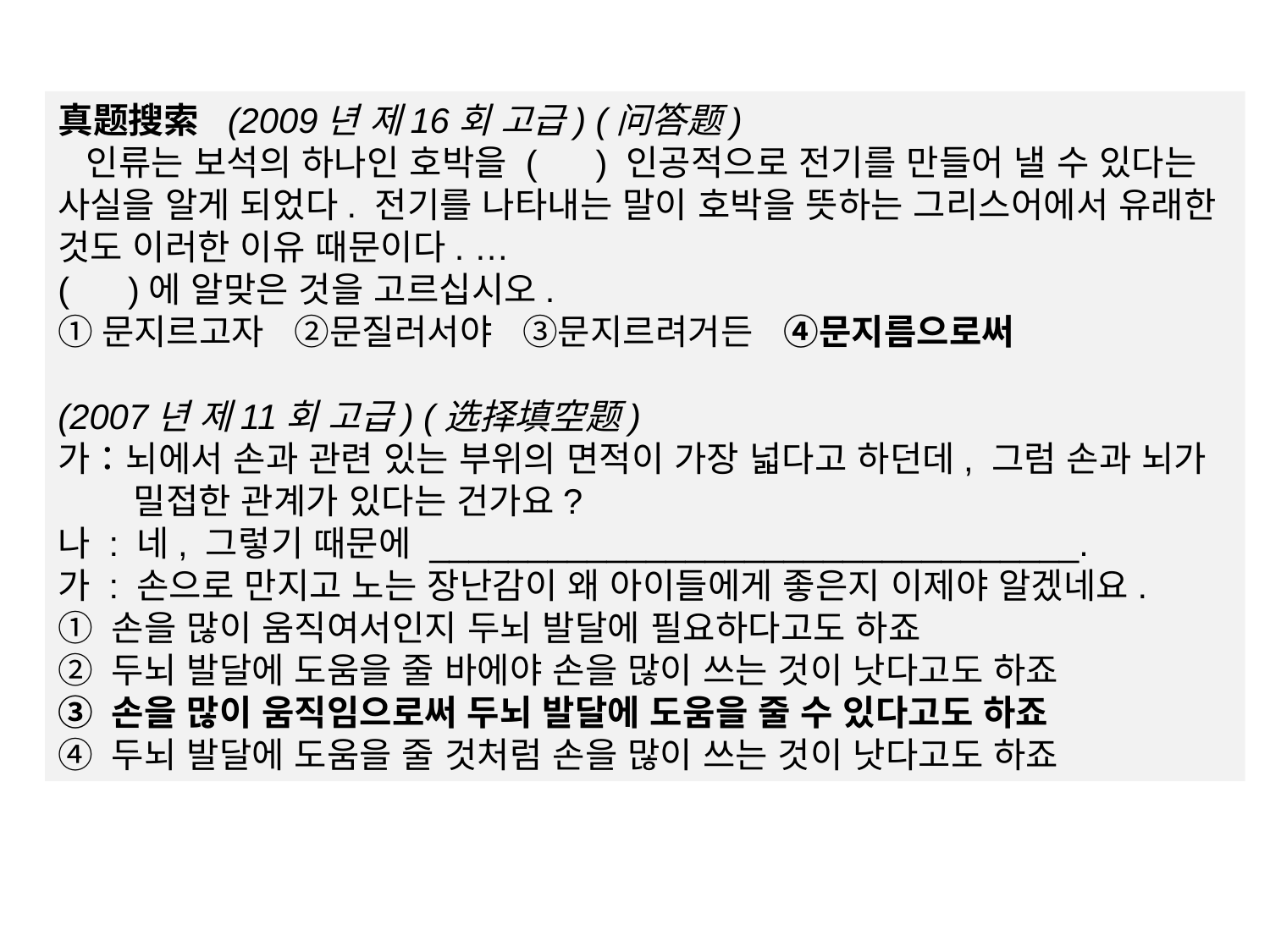

真题搜索  (2009년 제16회 고급) (问答题)
  인류는 보석의 하나인 호박을 (      ) 인공적으로 전기를 만들어 낼 수 있다는 사실을 알게 되었다. 전기를 나타내는 말이 호박을 뜻하는 그리스어에서 유래한 것도 이러한 이유 때문이다. …
(      )에 알맞은 것을 고르십시오.
①문지르고자   ②문질러서야   ③문지르려거든   ④문지름으로써

(2007년 제11회 고급) (选择填空题)
가：뇌에서 손과 관련 있는 부위의 면적이 가장 넓다고 하던데, 그럼 손과 뇌가 밀접한 관계가 있다는 건가요?
나 : 네, 그렇기 때문에 _________________________________.
가 : 손으로 만지고 노는 장난감이 왜 아이들에게 좋은지 이제야 알겠네요.
① 손을 많이 움직여서인지 두뇌 발달에 필요하다고도 하죠
② 두뇌 발달에 도움을 줄 바에야 손을 많이 쓰는 것이 낫다고도 하죠
③ 손을 많이 움직임으로써 두뇌 발달에 도움을 줄 수 있다고도 하죠
④ 두뇌 발달에 도움을 줄 것처럼 손을 많이 쓰는 것이 낫다고도 하죠